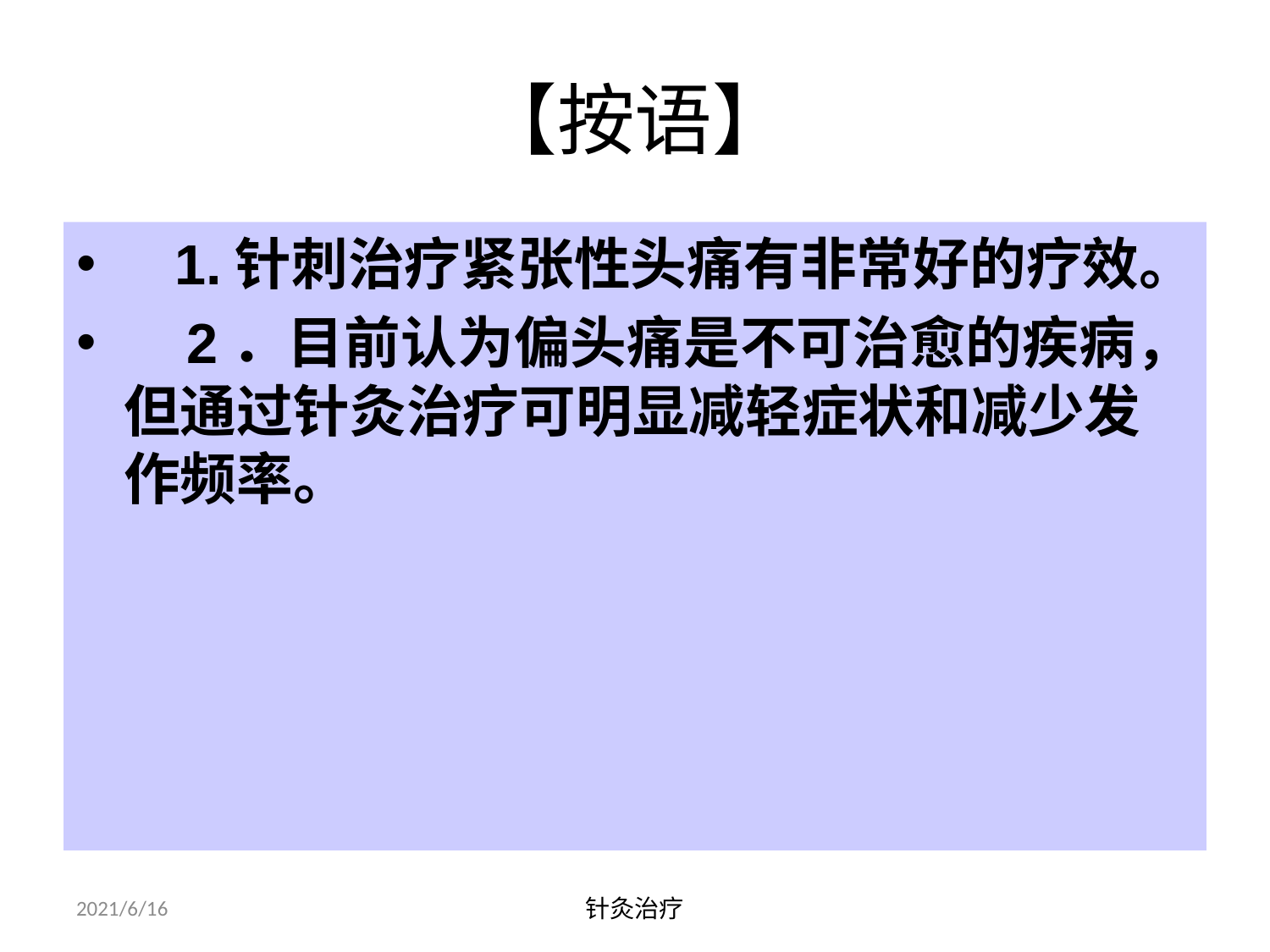

# 【按语】
    1.针刺治疗紧张性头痛有非常好的疗效。
    2．目前认为偏头痛是不可治愈的疾病，但通过针灸治疗可明显减轻症状和减少发作频率。
2021/6/16
针灸治疗